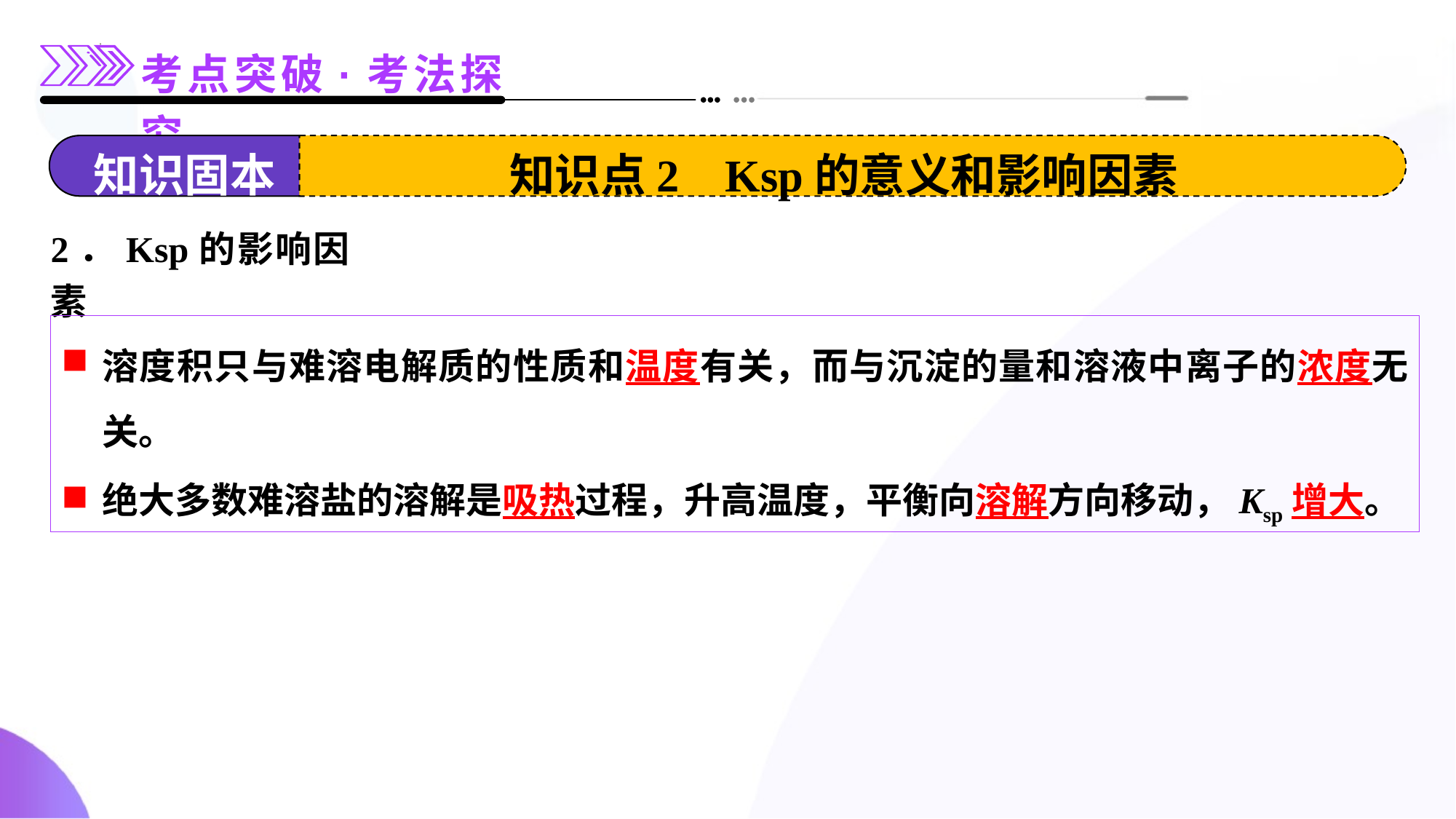

知识点2    Ksp的意义和影响因素
2．Ksp的影响因素
溶度积只与难溶电解质的性质和温度有关，而与沉淀的量和溶液中离子的浓度无关。
绝大多数难溶盐的溶解是吸热过程，升高温度，平衡向溶解方向移动，Ksp增大。